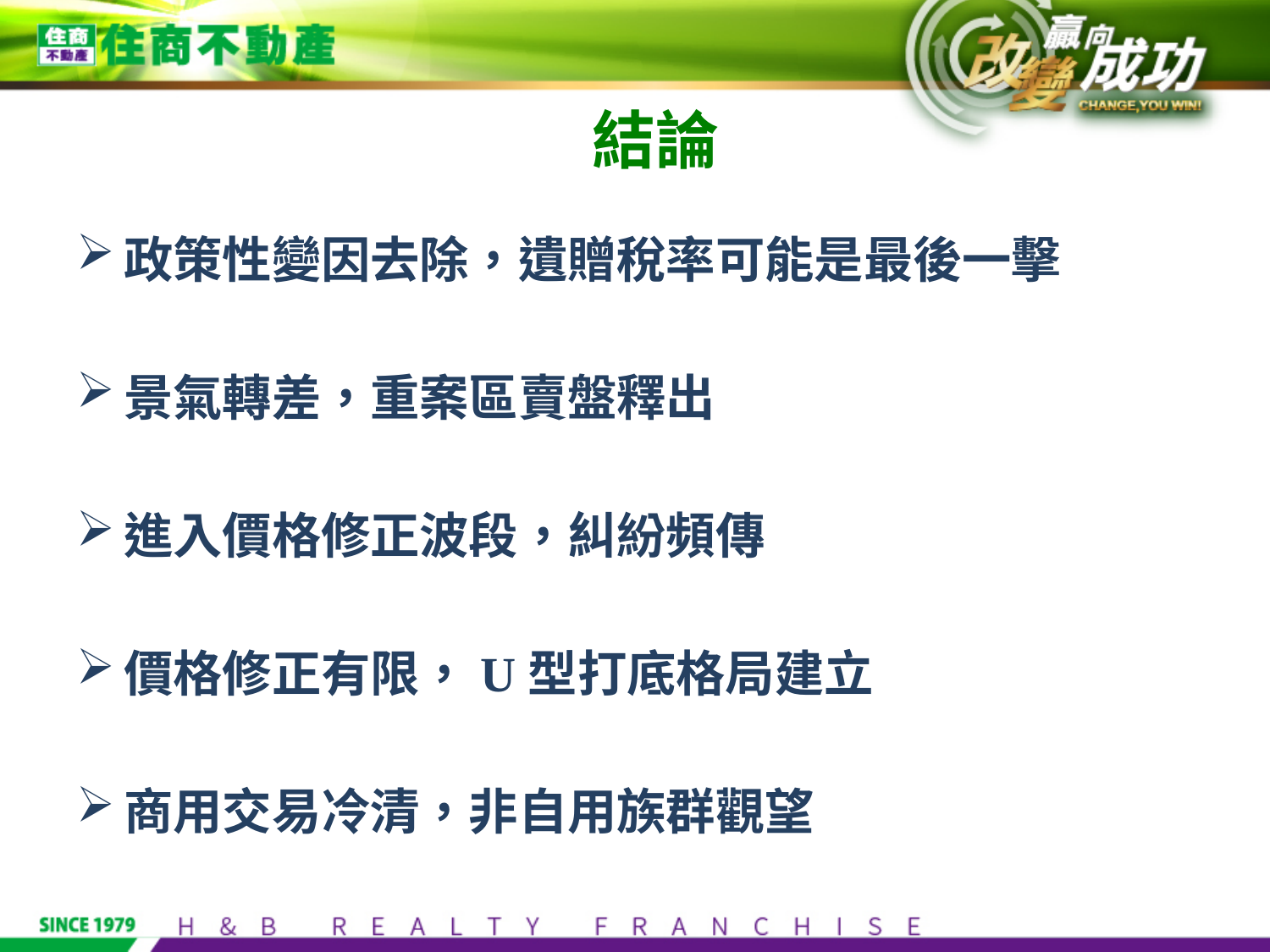

結論
政策性變因去除，遺贈稅率可能是最後一擊

景氣轉差，重案區賣盤釋出

進入價格修正波段，糾紛頻傳

價格修正有限，U型打底格局建立

商用交易冷清，非自用族群觀望